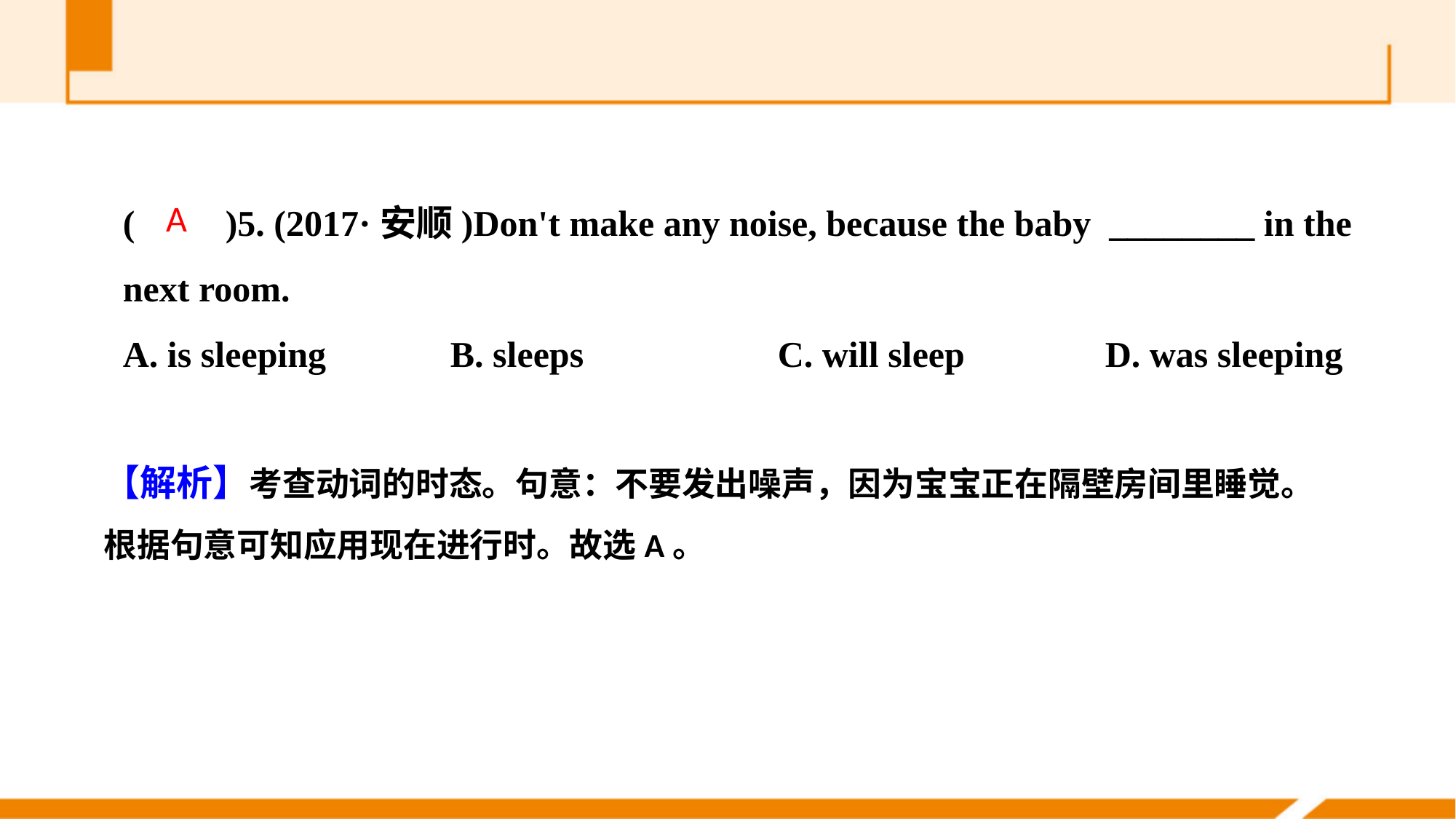

(　　)5. (2017·安顺)Don't make any noise, because the baby  ________ in the next room.
A. is sleeping  	B. sleeps		C. will sleep  		D. was sleeping
A
【解析】考查动词的时态。句意：不要发出噪声，因为宝宝正在隔壁房间里睡觉。根据句意可知应用现在进行时。故选A。